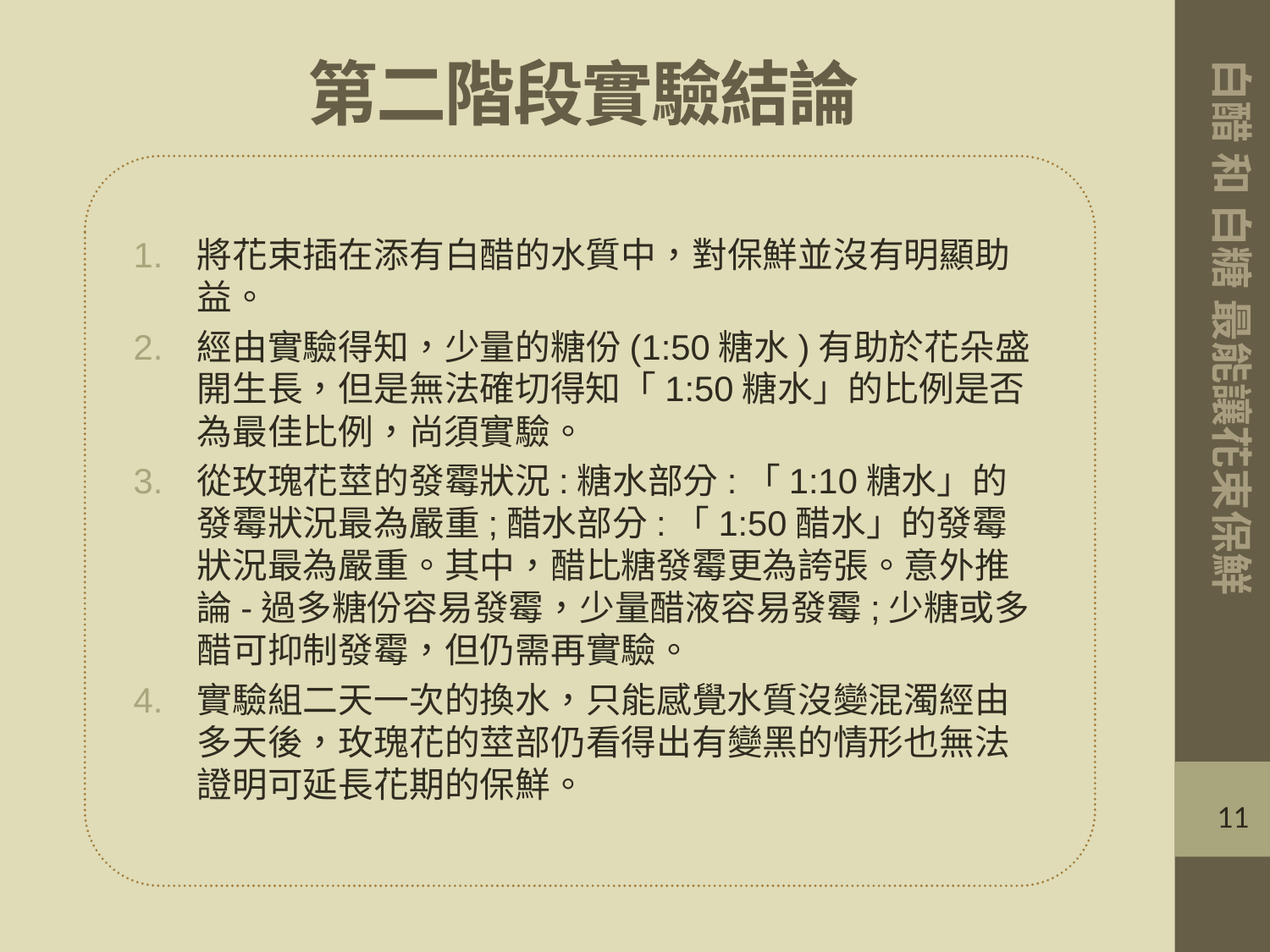

# 第二階段實驗結論
白醋 和 白糖 最能讓花束保鮮

將花束插在添有白醋的水質中，對保鮮並沒有明顯助益。
經由實驗得知，少量的糖份(1:50糖水)有助於花朵盛開生長，但是無法確切得知「1:50糖水」的比例是否為最佳比例，尚須實驗。
從玫瑰花莖的發霉狀況:糖水部分:「1:10糖水」的發霉狀況最為嚴重;醋水部分:「1:50醋水」的發霉狀況最為嚴重。其中，醋比糖發霉更為誇張。意外推論-過多糖份容易發霉，少量醋液容易發霉;少糖或多醋可抑制發霉，但仍需再實驗。
實驗組二天一次的換水，只能感覺水質沒變混濁經由多天後，玫瑰花的莖部仍看得出有變黑的情形也無法證明可延長花期的保鮮。

11